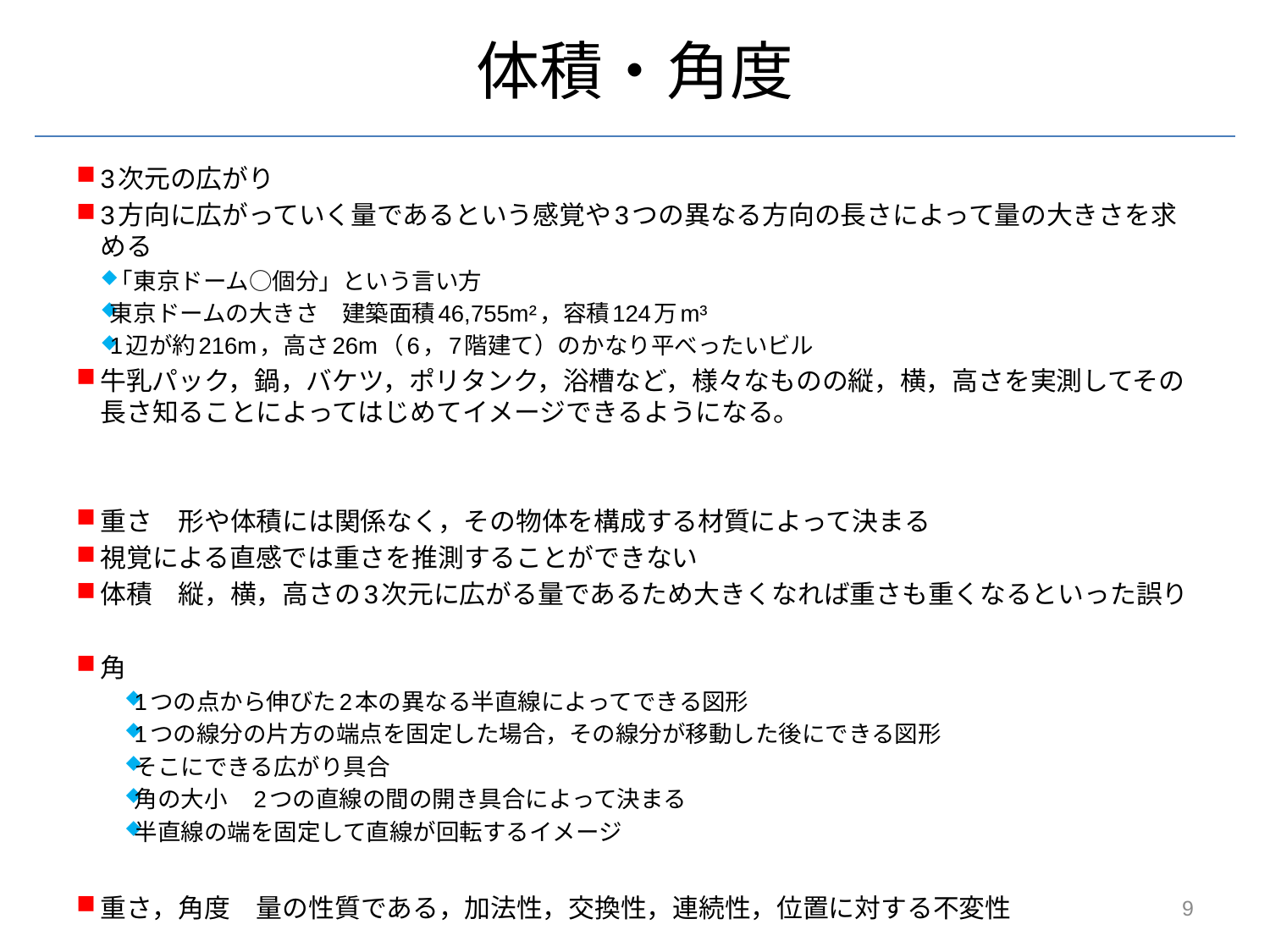

# 体積・角度
3次元の広がり
3方向に広がっていく量であるという感覚や3つの異なる方向の長さによって量の大きさを求める
「東京ドーム○個分」という言い方
東京ドームの大きさ　建築面積46,755m²，容積124万m³
1辺が約216m，高さ26m（6，7階建て）のかなり平べったいビル
牛乳パック，鍋，バケツ，ポリタンク，浴槽など，様々なものの縦，横，高さを実測してその長さ知ることによってはじめてイメージできるようになる。

重さ　形や体積には関係なく，その物体を構成する材質によって決まる
視覚による直感では重さを推測することができない
体積　縦，横，高さの3次元に広がる量であるため大きくなれば重さも重くなるといった誤り

角
1つの点から伸びた2本の異なる半直線によってできる図形
1つの線分の片方の端点を固定した場合，その線分が移動した後にできる図形
そこにできる広がり具合
角の大小　2つの直線の間の開き具合によって決まる
半直線の端を固定して直線が回転するイメージ

重さ，角度　量の性質である，加法性，交換性，連続性，位置に対する不変性
9